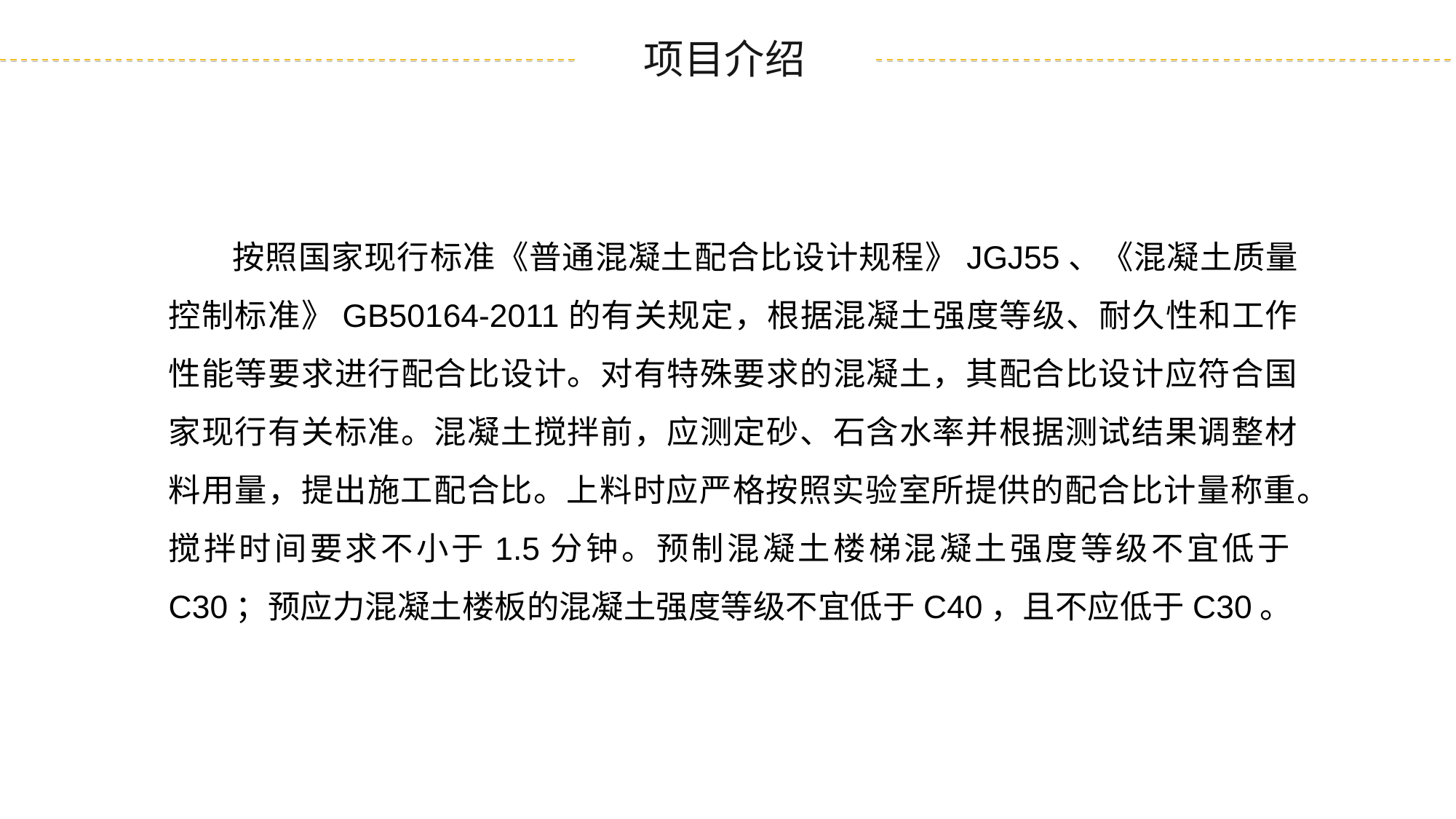

按照国家现行标准《普通混凝土配合比设计规程》JGJ55、《混凝土质量控制标准》GB50164-2011的有关规定，根据混凝土强度等级、耐久性和工作性能等要求进行配合比设计。对有特殊要求的混凝土，其配合比设计应符合国家现行有关标准。混凝土搅拌前，应测定砂、石含水率并根据测试结果调整材料用量，提出施工配合比。上料时应严格按照实验室所提供的配合比计量称重。搅拌时间要求不小于1.5分钟。预制混凝土楼梯混凝土强度等级不宜低于C30；预应力混凝土楼板的混凝土强度等级不宜低于C40，且不应低于C30。